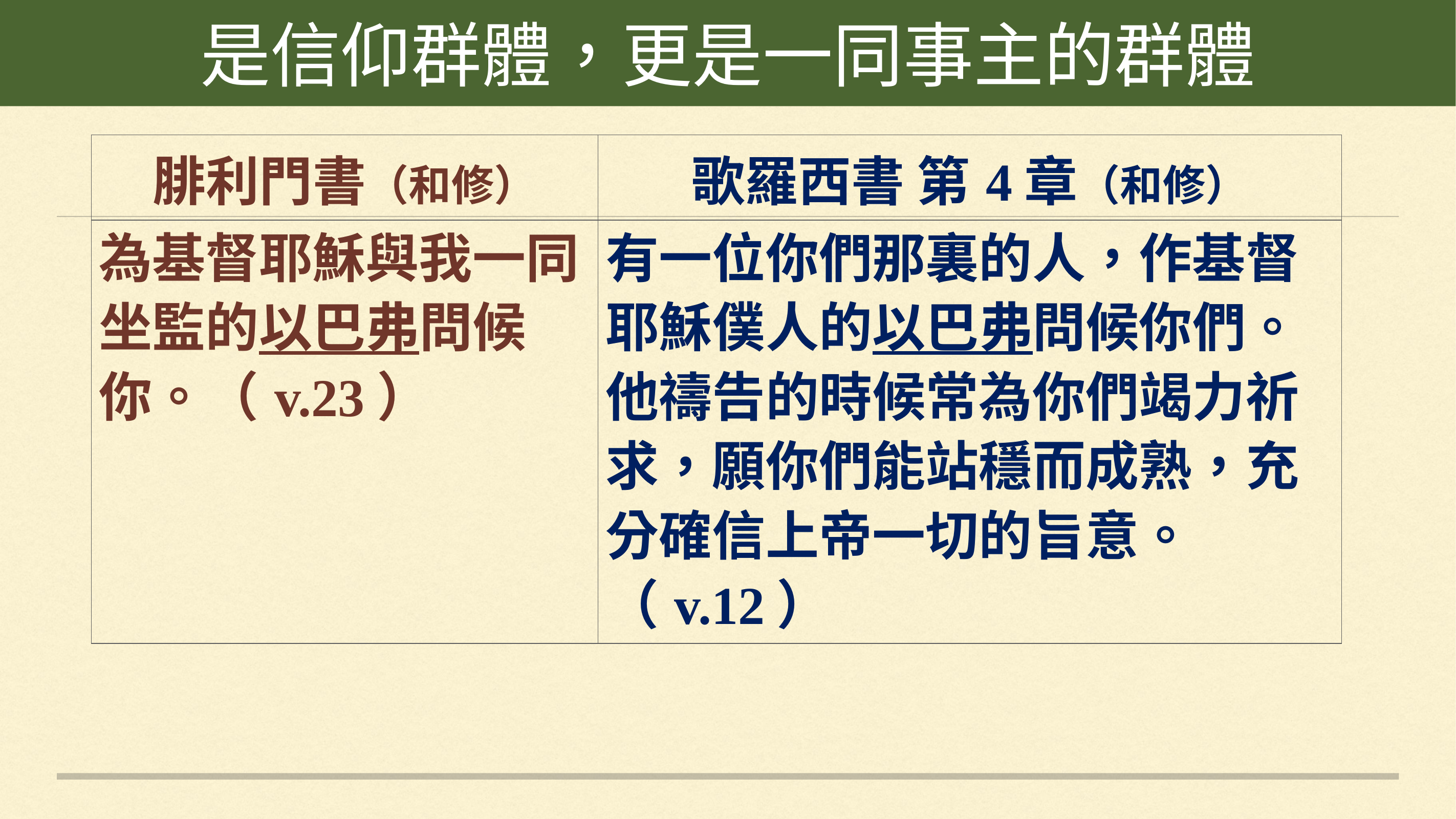

是信仰群體，更是一同事主的群體
#
| 腓利門書（和修） | 歌羅西書 第4章（和修） |
| --- | --- |
| 為基督耶穌與我一同坐監的以巴弗問候你。（v.23） | 有一位你們那裏的人，作基督耶穌僕人的以巴弗問候你們。他禱告的時候常為你們竭力祈求，願你們能站穩而成熟，充分確信上帝一切的旨意。（v.12） |